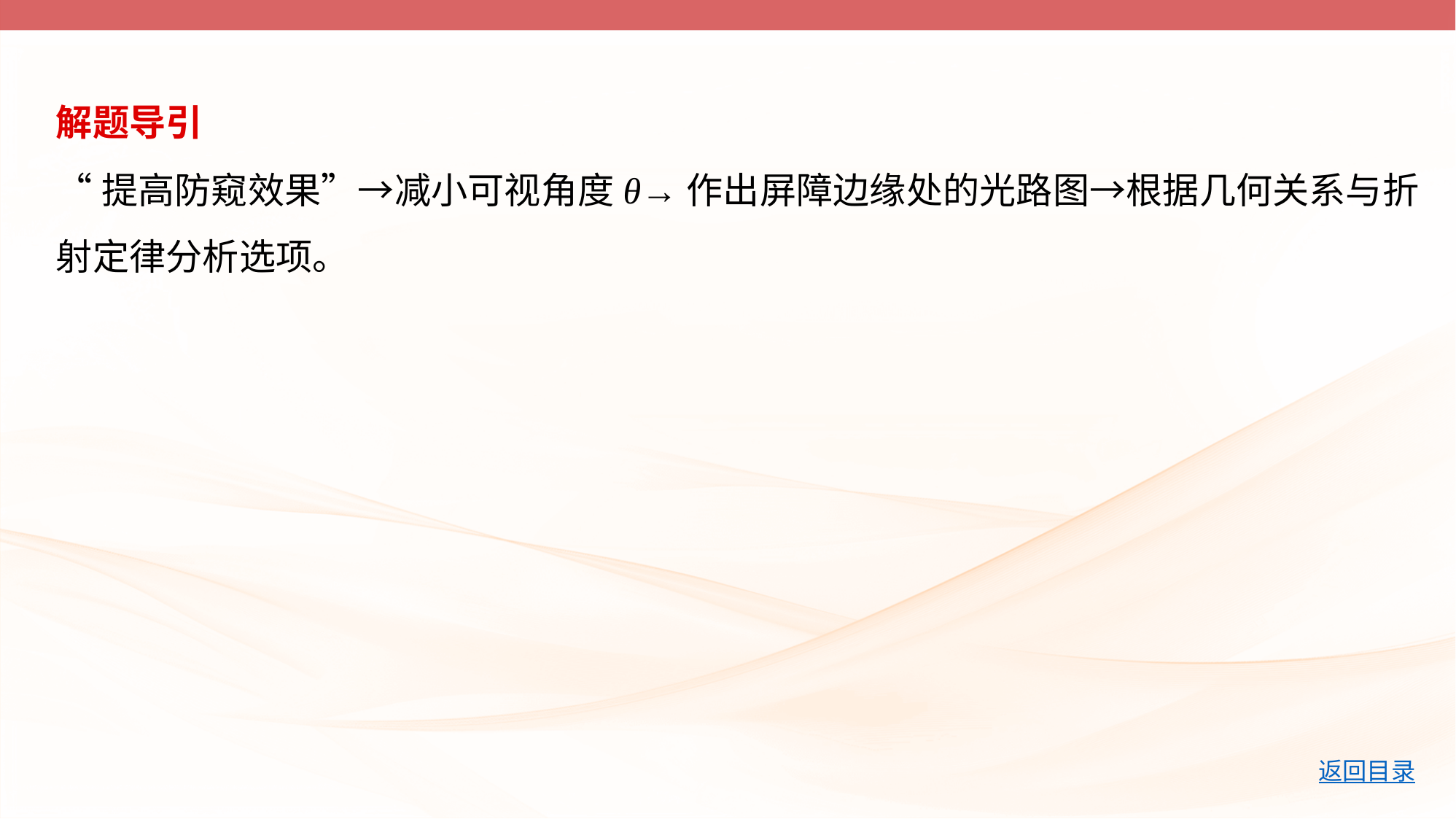

解题导引
“提高防窥效果”→减小可视角度θ→作出屏障边缘处的光路图→根据几何关系与折
射定律分析选项。